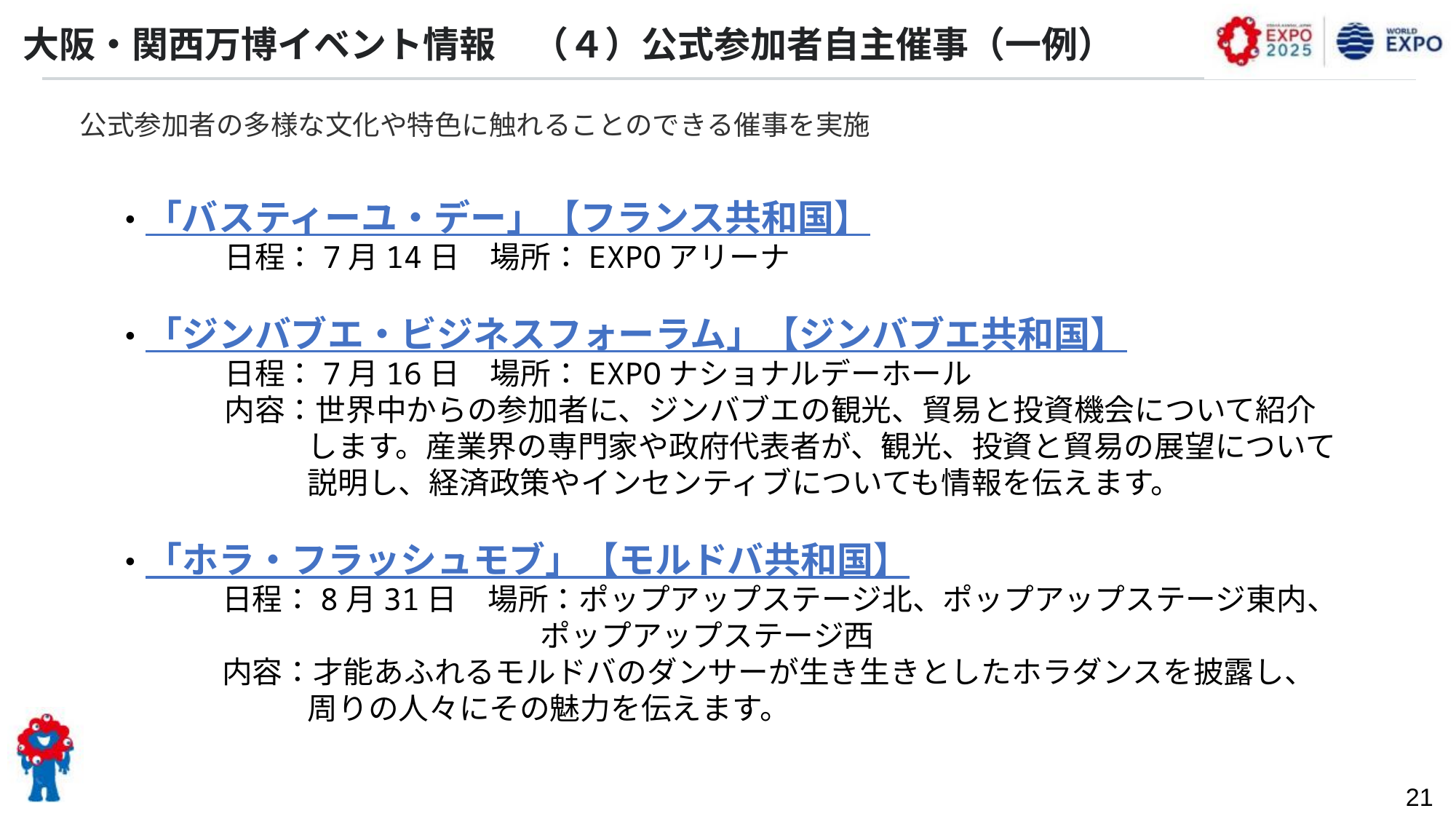

大阪・関西万博イベント情報　（４）公式参加者自主催事（一例）

　公式参加者の多様な文化や特色に触れることのできる催事を実施
・「バスティーユ・デー」【フランス共和国】
	日程：7月14日　場所：EXPOアリーナ

・「ジンバブエ・ビジネスフォーラム」【ジンバブエ共和国】
	日程：7月16日　場所：EXPOナショナルデーホール
内容：世界中からの参加者に、ジンバブエの観光、貿易と投資機会について紹介します。産業界の専門家や政府代表者が、観光、投資と貿易の展望について説明し、経済政策やインセンティブについても情報を伝えます。

・「ホラ・フラッシュモブ」【モルドバ共和国】
日程：8月31日　場所：ポップアップステージ北、ポップアップステージ東内、ポップアップステージ西
内容：才能あふれるモルドバのダンサーが生き生きとしたホラダンスを披露し、周りの人々にその魅力を伝えます。
21